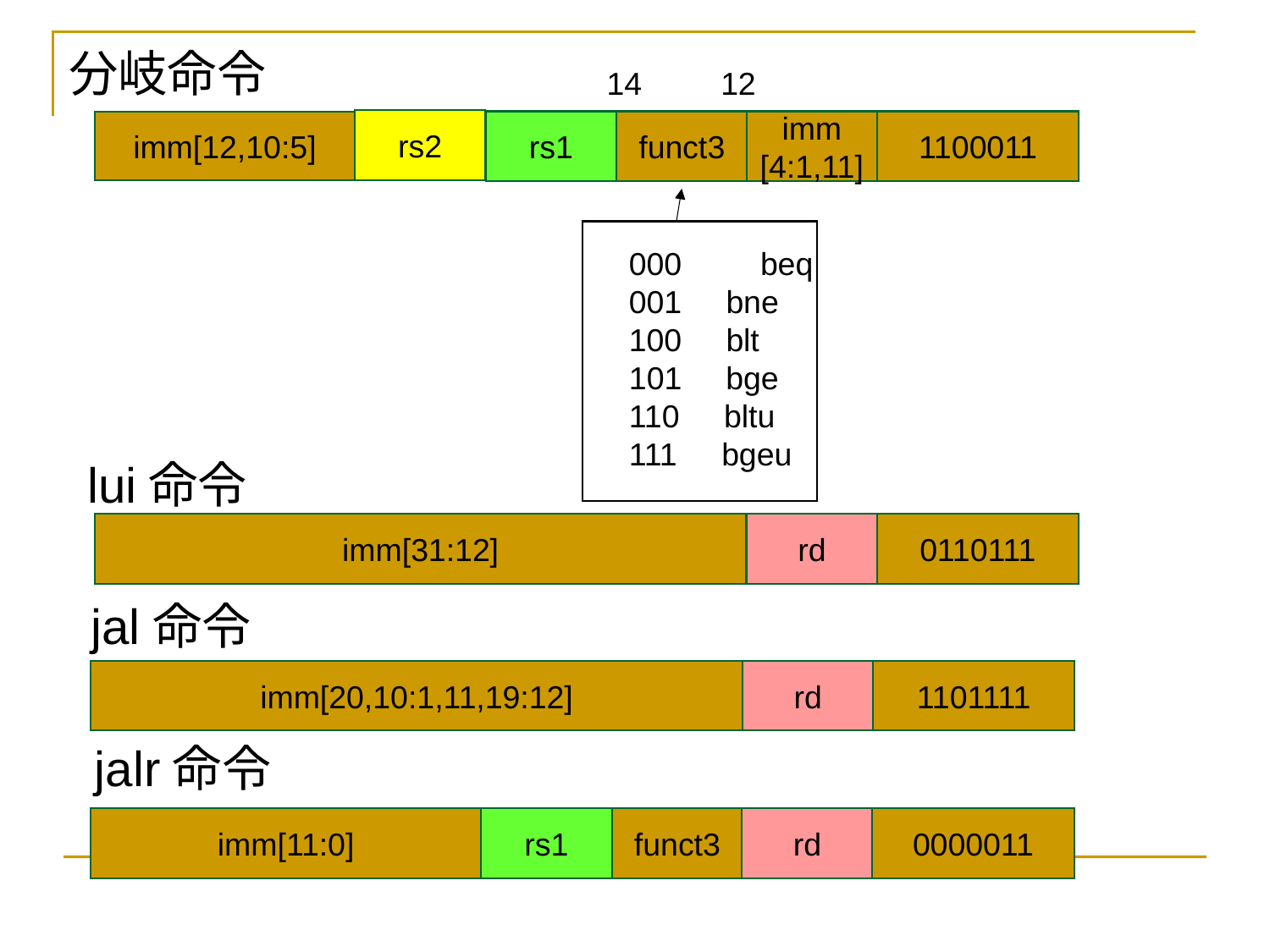

分岐命令
14　　12
rs2
imm[12,10:5]
rs1
funct3
imm
[4:1,11]
1100011

000　　beq
001     bne
100     blt
     bge
     bltu
     bgeu
lui命令
imm[31:12]
rd
0110111
jal命令
imm[20,10:1,11,19:12]
rd
1101111
jalr命令
imm[11:0]
rs1
funct3
rd
0000011